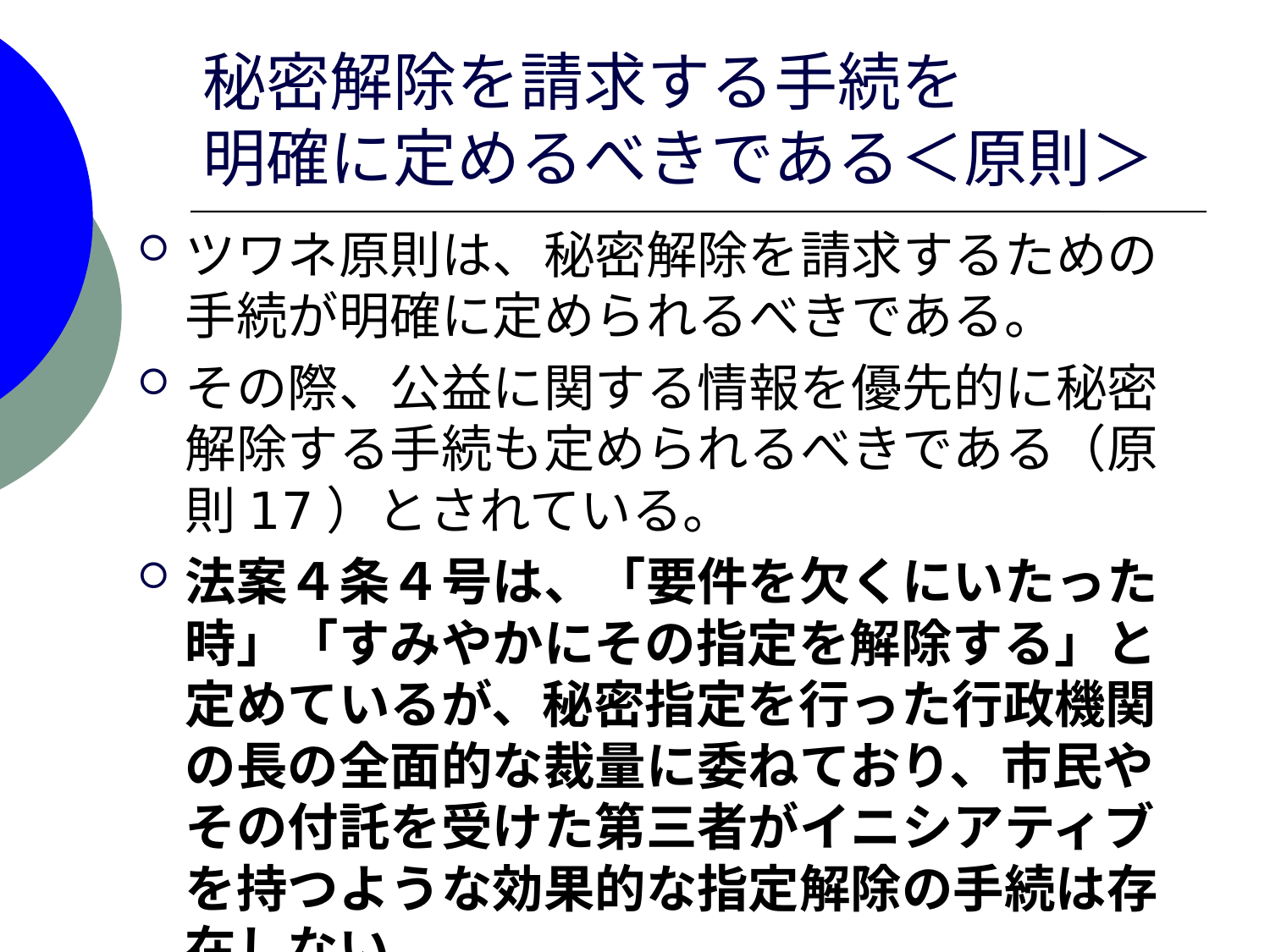

# 秘密解除を請求する手続を 明確に定めるべきである＜原則＞
ツワネ原則は、秘密解除を請求するための手続が明確に定められるべきである。
その際、公益に関する情報を優先的に秘密解除する手続も定められるべきである（原則17）とされている。
法案４条４号は、「要件を欠くにいたった時」「すみやかにその指定を解除する」と定めているが、秘密指定を行った行政機関の長の全面的な裁量に委ねており、市民やその付託を受けた第三者がイニシアティブを持つような効果的な指定解除の手続は存在しない。